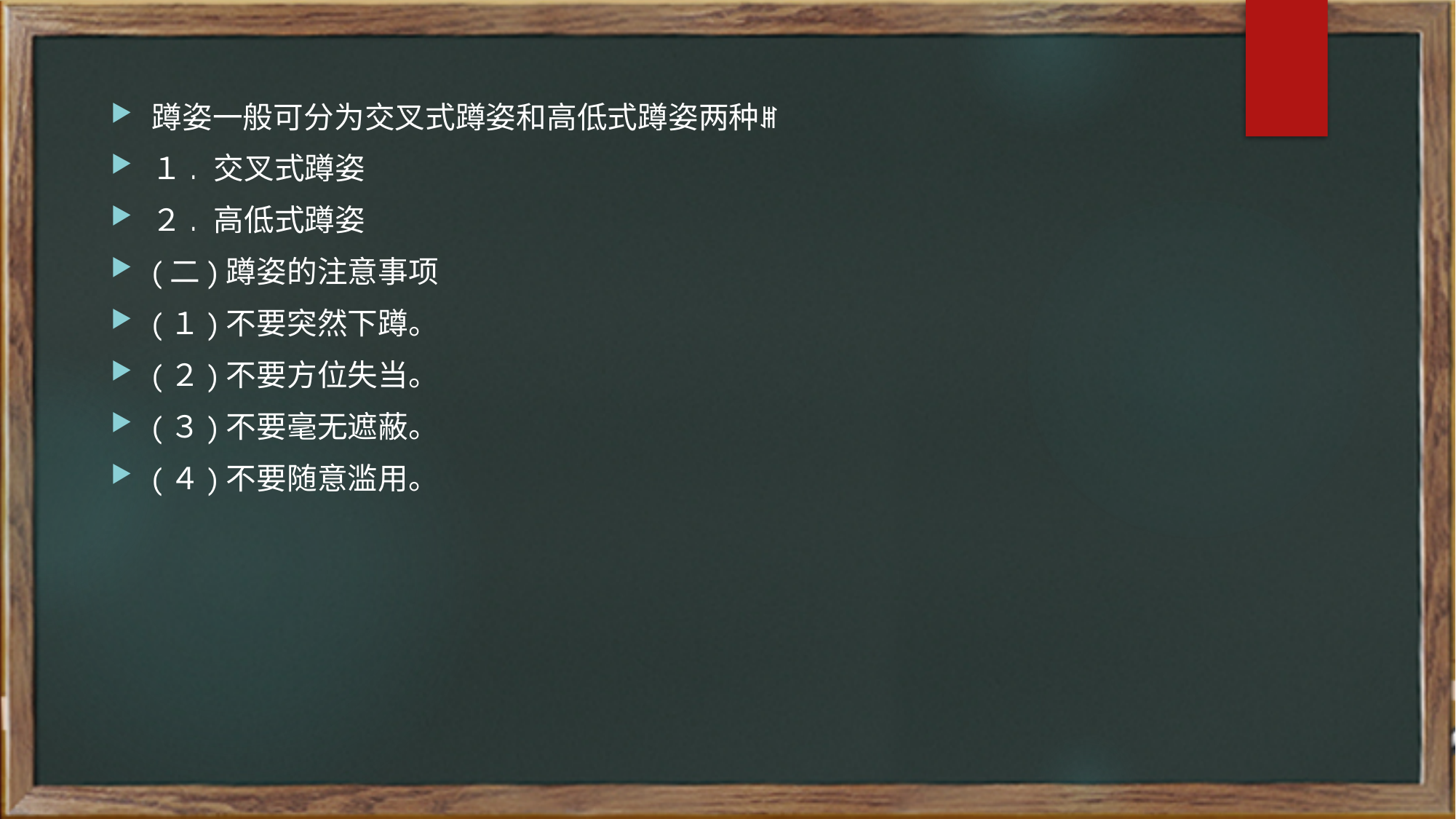

蹲姿一般可分为交叉式蹲姿和高低式蹲姿两种ꎮ
１. 交叉式蹲姿
２. 高低式蹲姿
(二)蹲姿的注意事项
(１)不要突然下蹲。
(２)不要方位失当。
(３)不要毫无遮蔽。
(４)不要随意滥用。